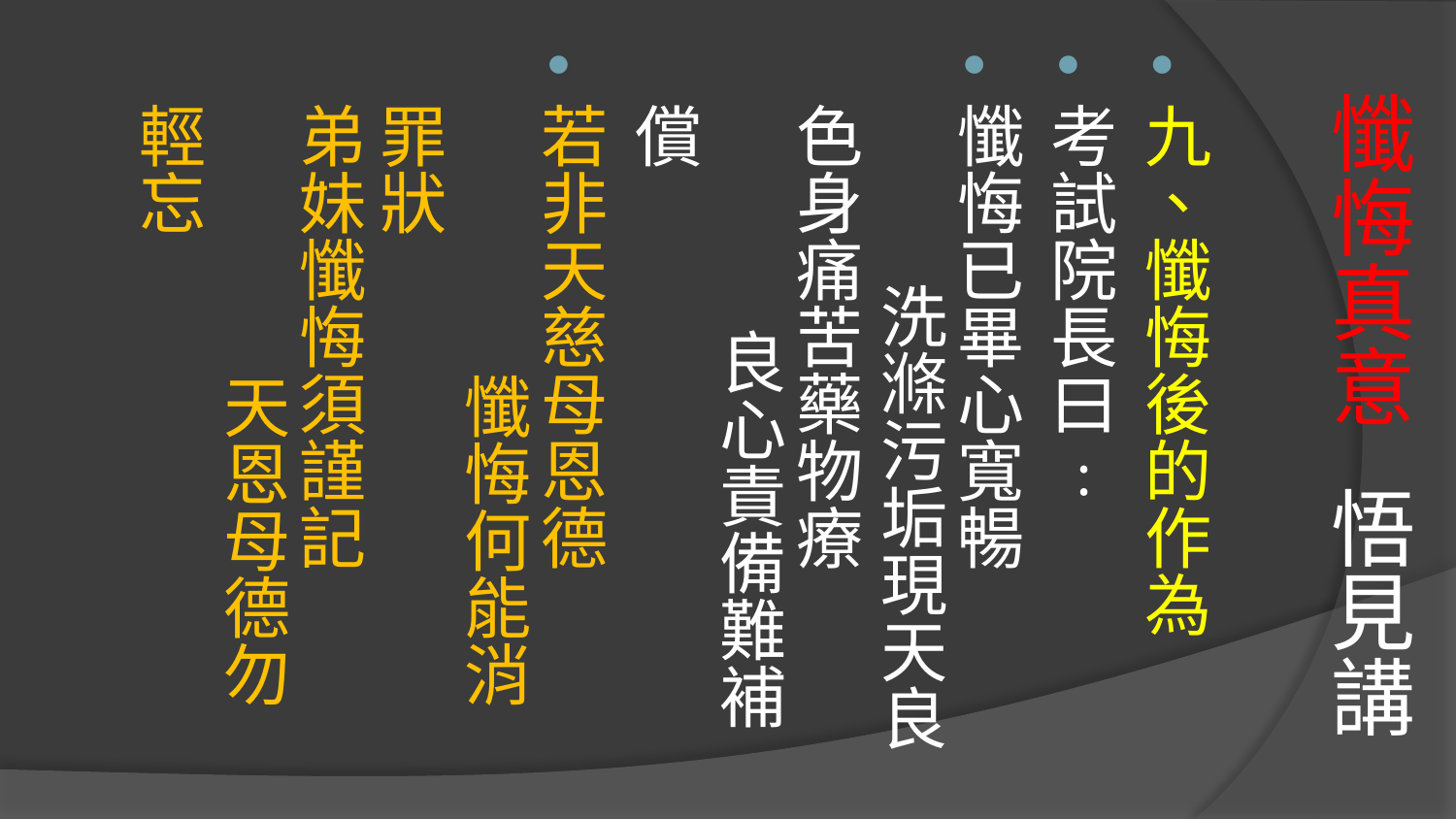

九、懺悔後的作為
考試院長曰﹕
懺悔已畢心寬暢                          洗滌污垢現天良
色身痛苦藥物療                             良心責備難補償
若非天慈母恩德                                懺悔何能消罪狀
弟妹懺悔須謹記                                天恩母德勿輕忘

# 懺悔真意   悟見講